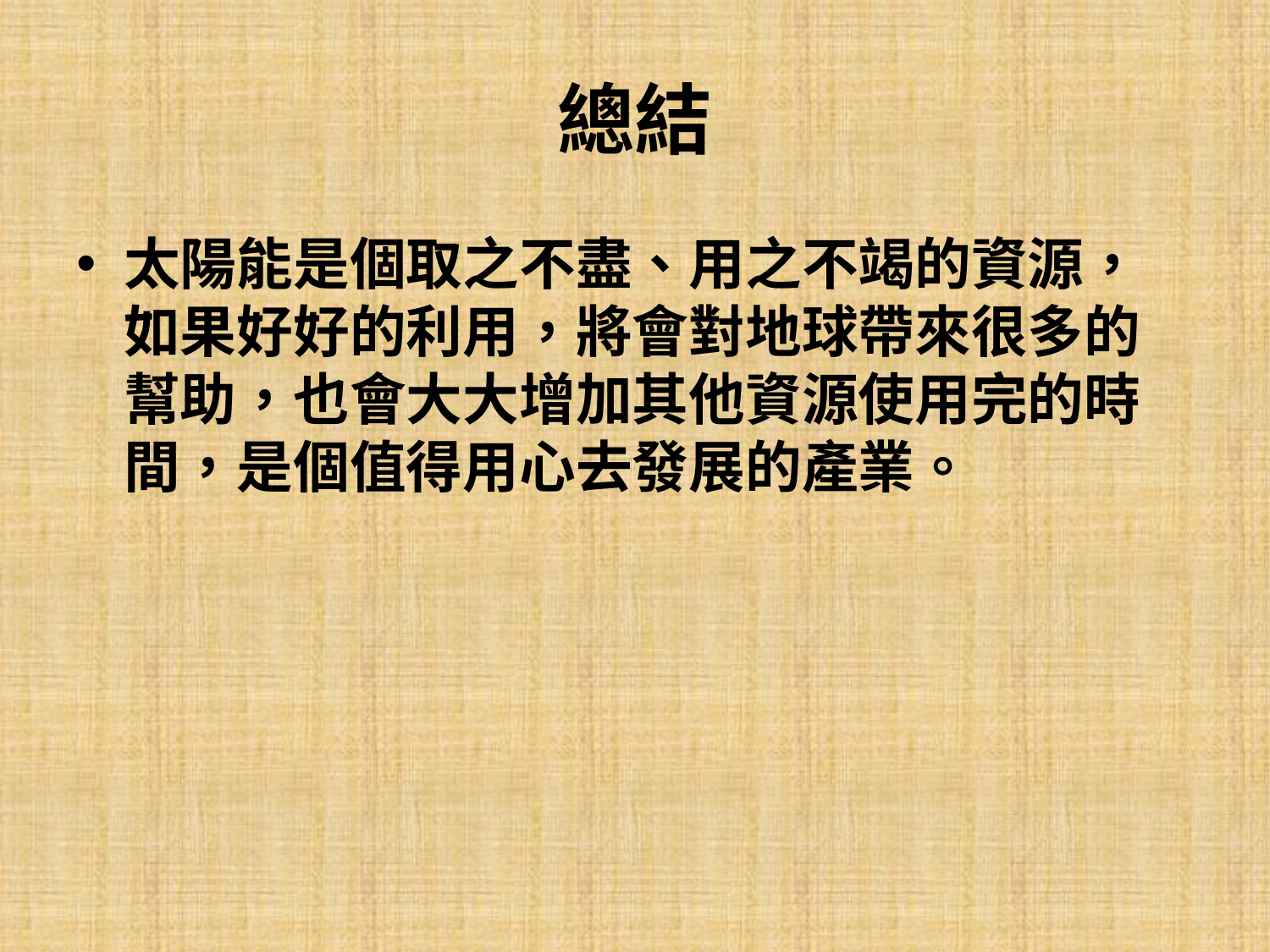

# 總結
太陽能是個取之不盡、用之不竭的資源，如果好好的利用，將會對地球帶來很多的幫助，也會大大增加其他資源使用完的時間，是個值得用心去發展的產業。